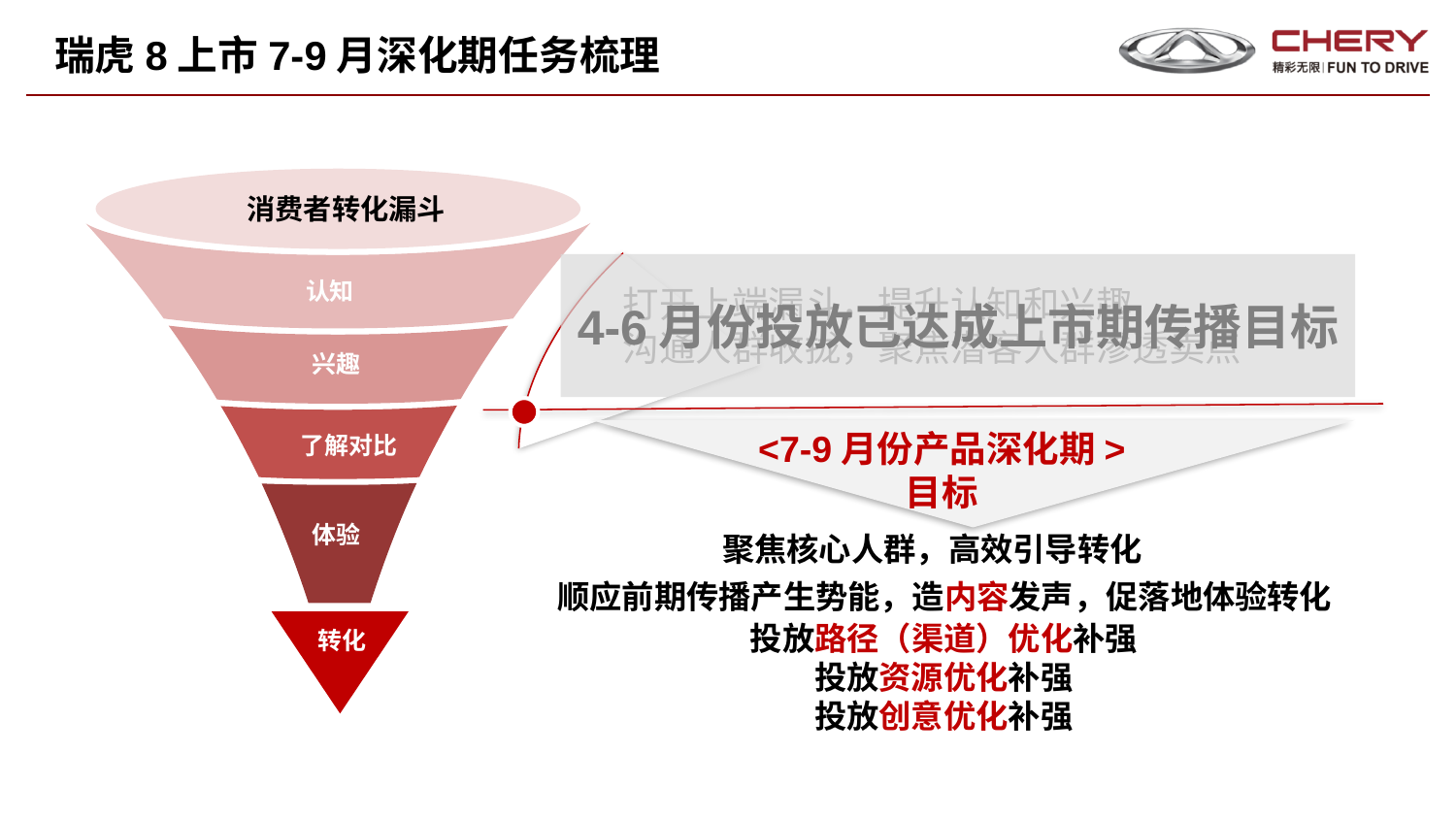

# 瑞虎8上市7-9月深化期任务梳理

消费者转化漏斗
认知
兴趣
了解对比
体验
转化
4-6月份投放已达成上市期传播目标
打开上端漏斗，提升认知和兴趣
沟通人群收拢，聚焦潜客人群渗透卖点

<7-9月份产品深化期>
目标

聚焦核心人群，高效引导转化
顺应前期传播产生势能，造内容发声，促落地体验转化
投放路径（渠道）优化补强
投放资源优化补强
投放创意优化补强